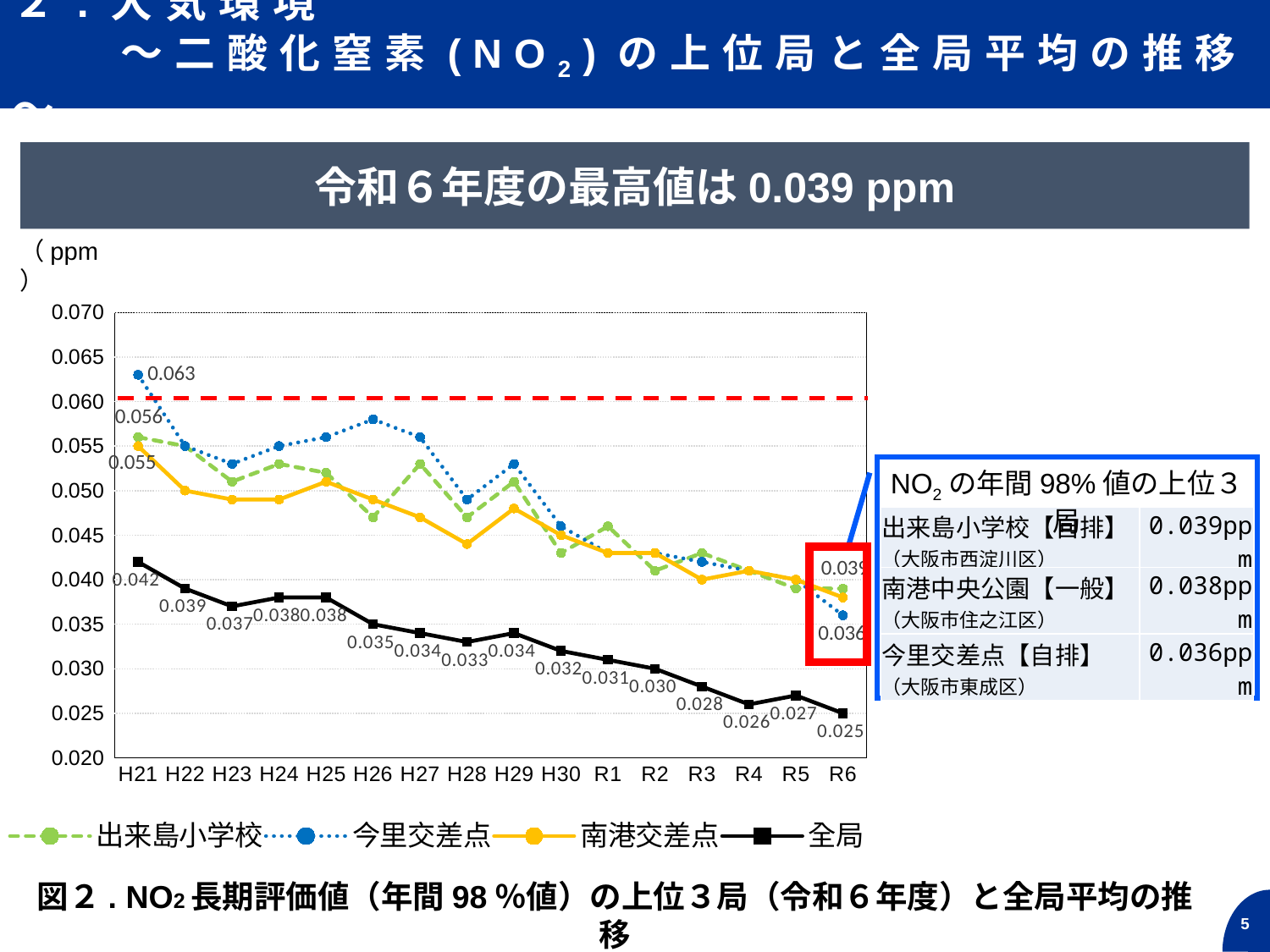

２.大気環境
　　～二酸化窒素(NO2)の上位局と全局平均の推移～
令和６年度の最高値は0.039 ppm
（ppm）

### Chart

| Category | 出来島小学校 | 今里交差点 | 南港交差点 | 全局 |
|---|---|---|---|---|
| H21 | 0.056 | 0.063 | 0.055 | 0.042 |
| H22 | 0.055 | 0.055 | 0.05 | 0.039 |
| H23 | 0.051 | 0.053 | 0.049 | 0.037 |
| H24 | 0.053 | 0.055 | 0.049 | 0.038 |
| H25 | 0.052 | 0.056 | 0.051 | 0.038 |
| H26 | 0.047 | 0.058 | 0.049 | 0.035 |
| H27 | 0.053 | 0.056 | 0.047 | 0.034 |
| H28 | 0.047 | 0.049 | 0.044 | 0.033 |
| H29 | 0.051 | 0.053 | 0.048 | 0.034 |
| H30 | 0.043 | 0.046 | 0.045 | 0.032 |
| R1 | 0.046 | 0.043 | 0.043 | 0.031 |
| R2 | 0.041 | 0.043 | 0.043 | 0.03 |
| R3 | 0.043 | 0.042 | 0.04 | 0.028 |
| R4 | 0.041 | 0.041 | 0.041 | 0.026 |
| R5 | 0.039 | 0.04 | 0.04 | 0.027 |
| R6 | 0.039 | 0.036 | 0.038 | 0.025 |
NO2の年間98%値の上位３局

| 出来島小学校【自排】 （大阪市西淀川区） | 0.039ppm |
| --- | --- |
| 南港中央公園【一般】 （大阪市住之江区） | 0.038ppm |
| 今里交差点【自排】 （大阪市東成区） | 0.036ppm |
図２. NO2長期評価値（年間98％値）の上位３局（令和６年度）と全局平均の推移